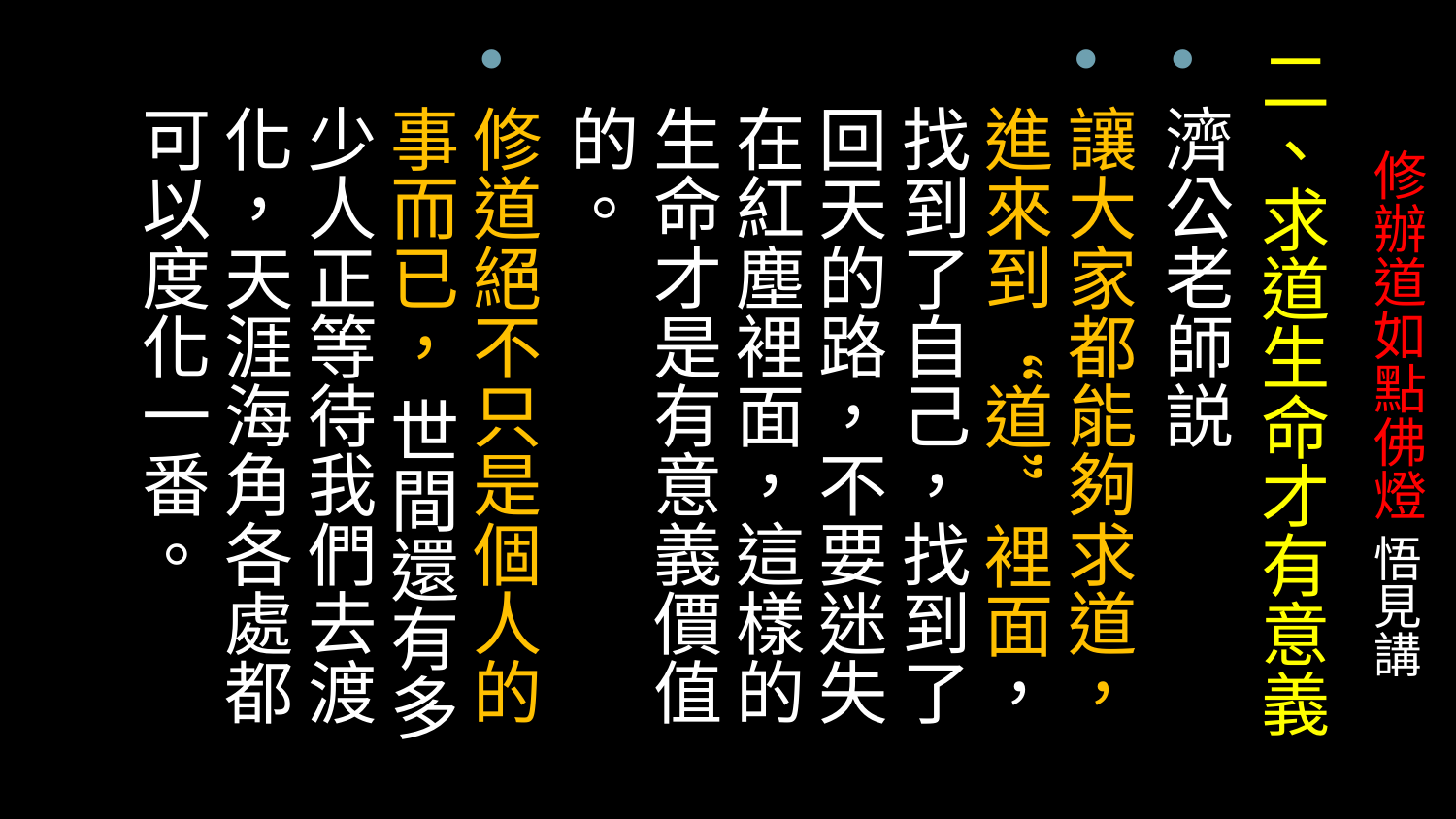

二、求道生命才有意義
濟公老師説
讓大家都能夠求道，進來到“道”裡面，找到了自己，找到了回天的路，不要迷失在紅塵裡面，這樣的生命才是有意義價值的。
修道絕不只是個人的事而已， 世間還有多少人正等待我們去渡化，天涯海角各處都可以度化一番。

# 修辦道如點佛燈 悟見講